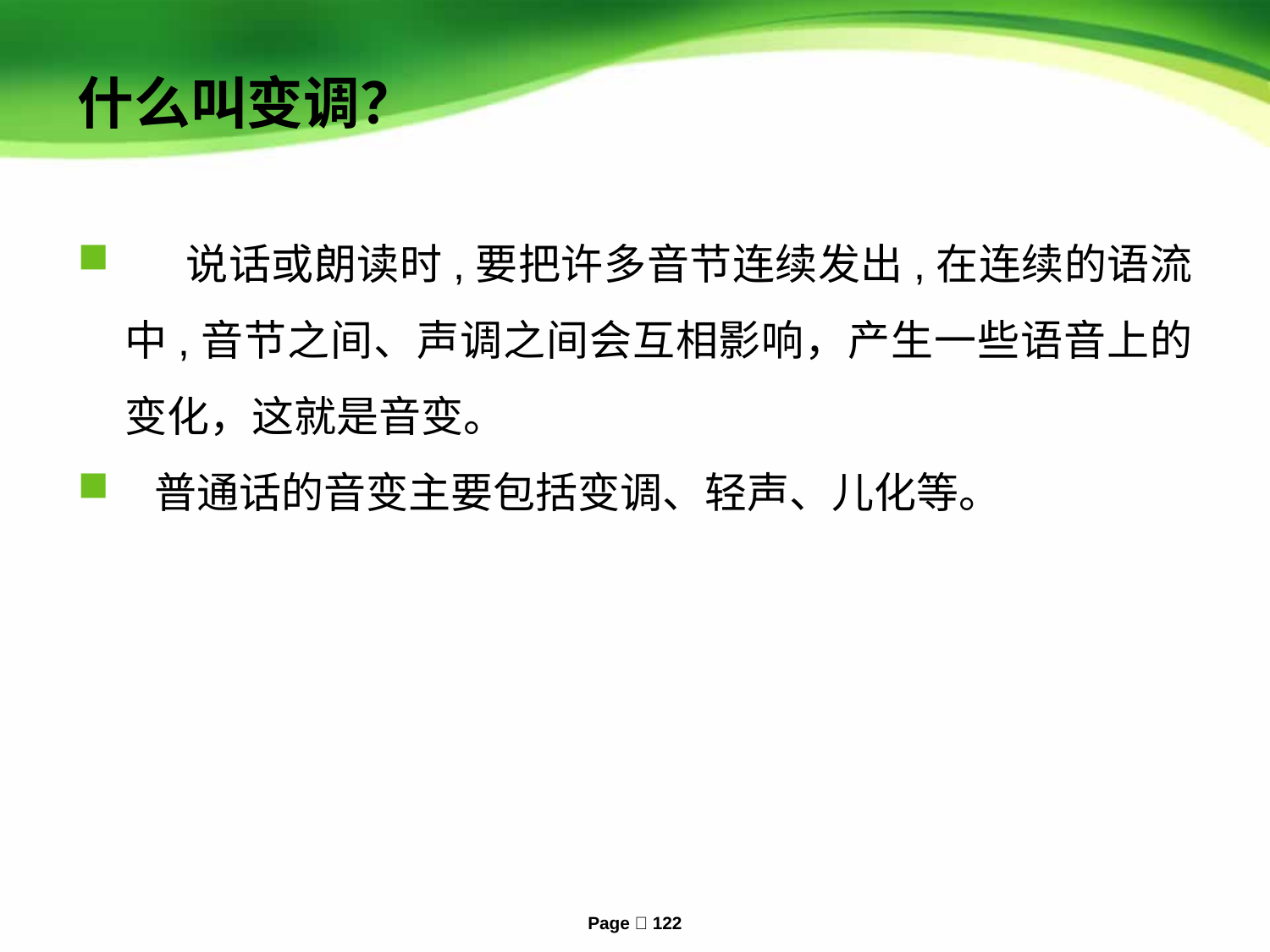

# 什么叫变调？
     说话或朗读时,要把许多音节连续发出,在连续的语流中,音节之间、声调之间会互相影响，产生一些语音上的变化，这就是音变。
  普通话的音变主要包括变调、轻声、儿化等。